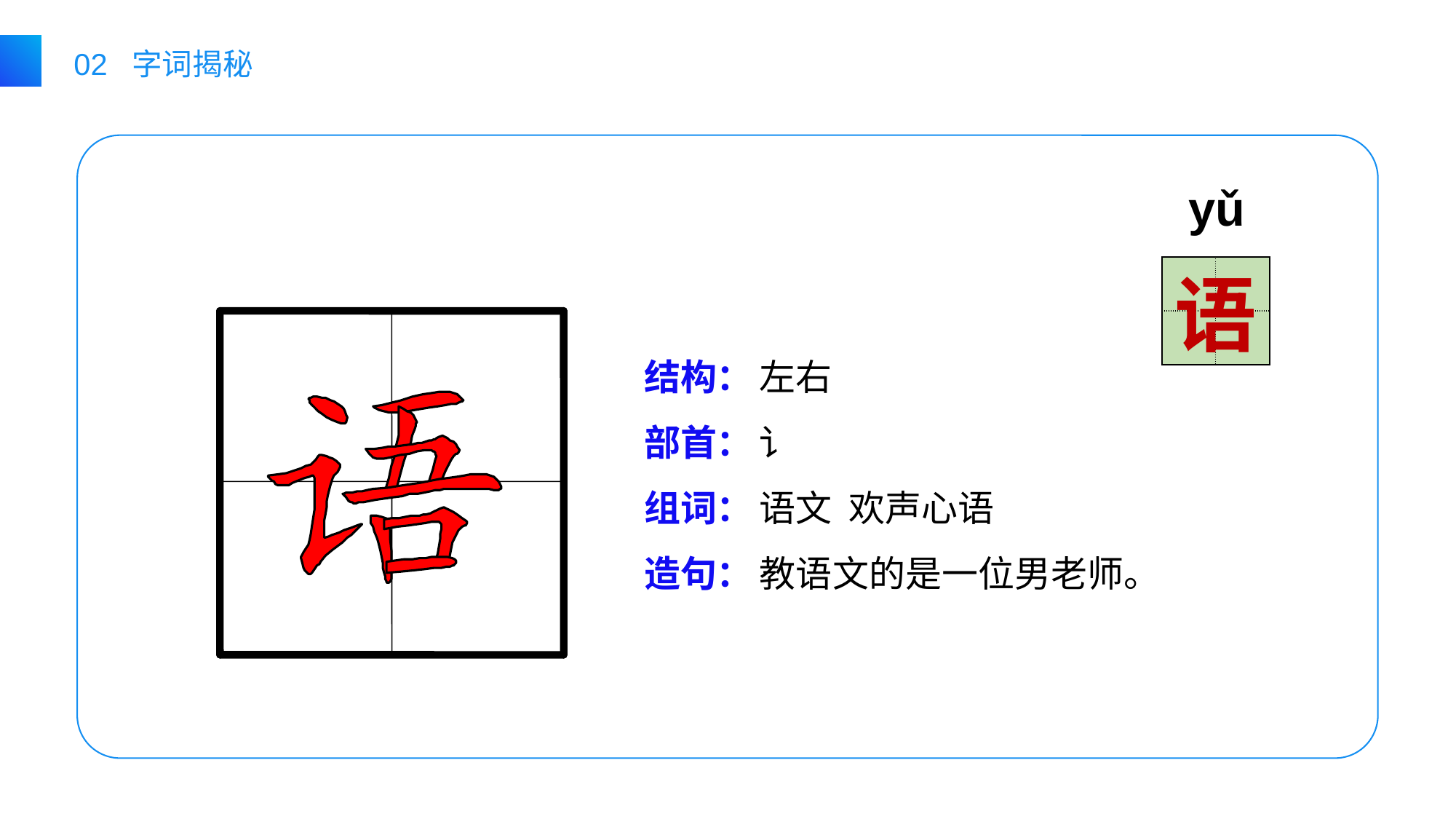

02  字词揭秘

yǔ
|  |  |
| --- | --- |
|  |  |
语

结构：
部首：
组词：
造句：

左右
讠
语文  欢声心语
教语文的是一位男老师。